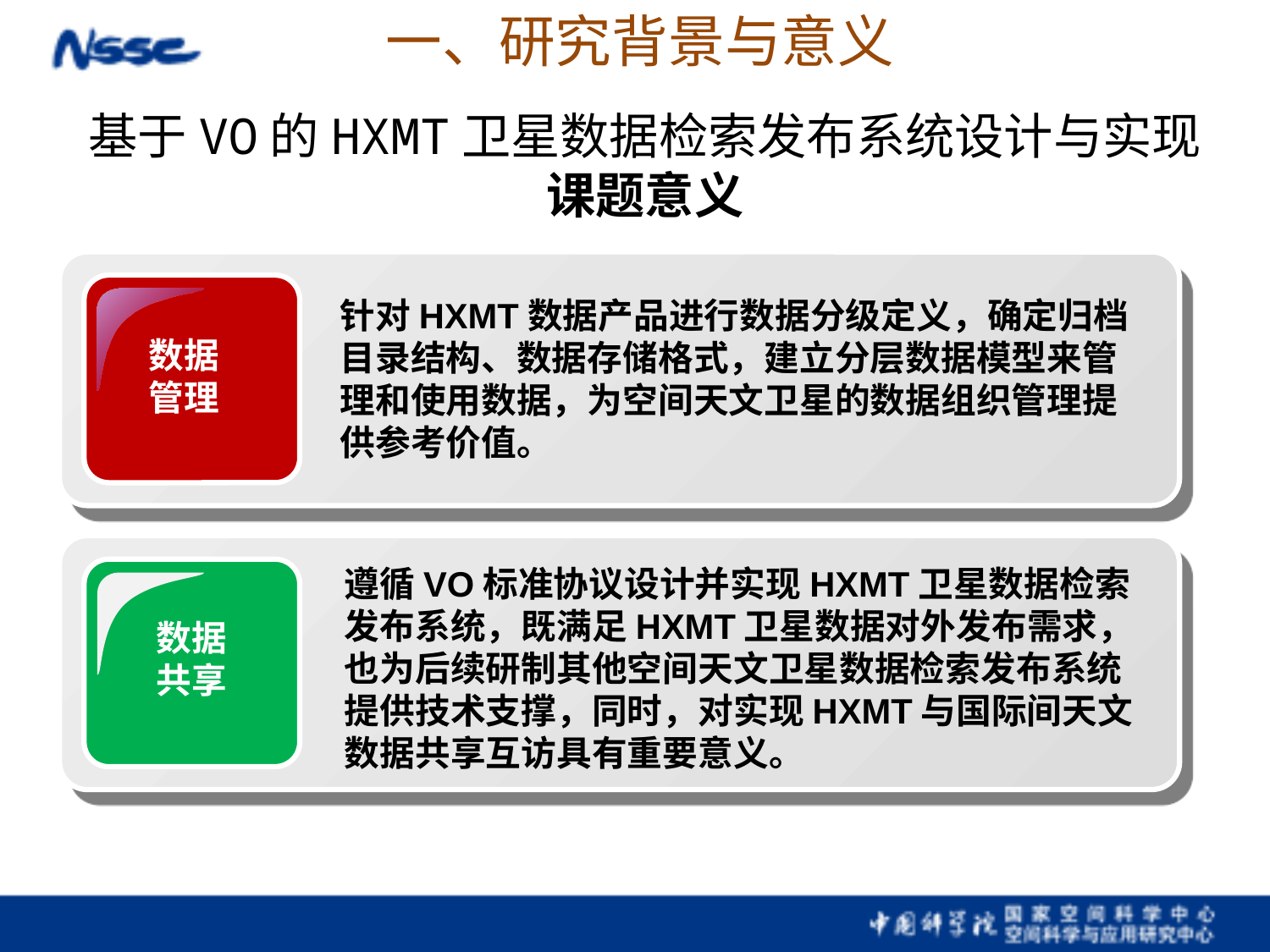

一、研究背景与意义

基于VO的HXMT卫星数据检索发布系统设计与实现
课题意义

针对HXMT数据产品进行数据分级定义，确定归档目录结构、数据存储格式，建立分层数据模型来管理和使用数据，为空间天文卫星的数据组织管理提供参考价值。

数据
管理

遵循VO标准协议设计并实现HXMT卫星数据检索发布系统，既满足HXMT卫星数据对外发布需求，也为后续研制其他空间天文卫星数据检索发布系统提供技术支撑，同时，对实现HXMT与国际间天文数据共享互访具有重要意义。

数据
共享